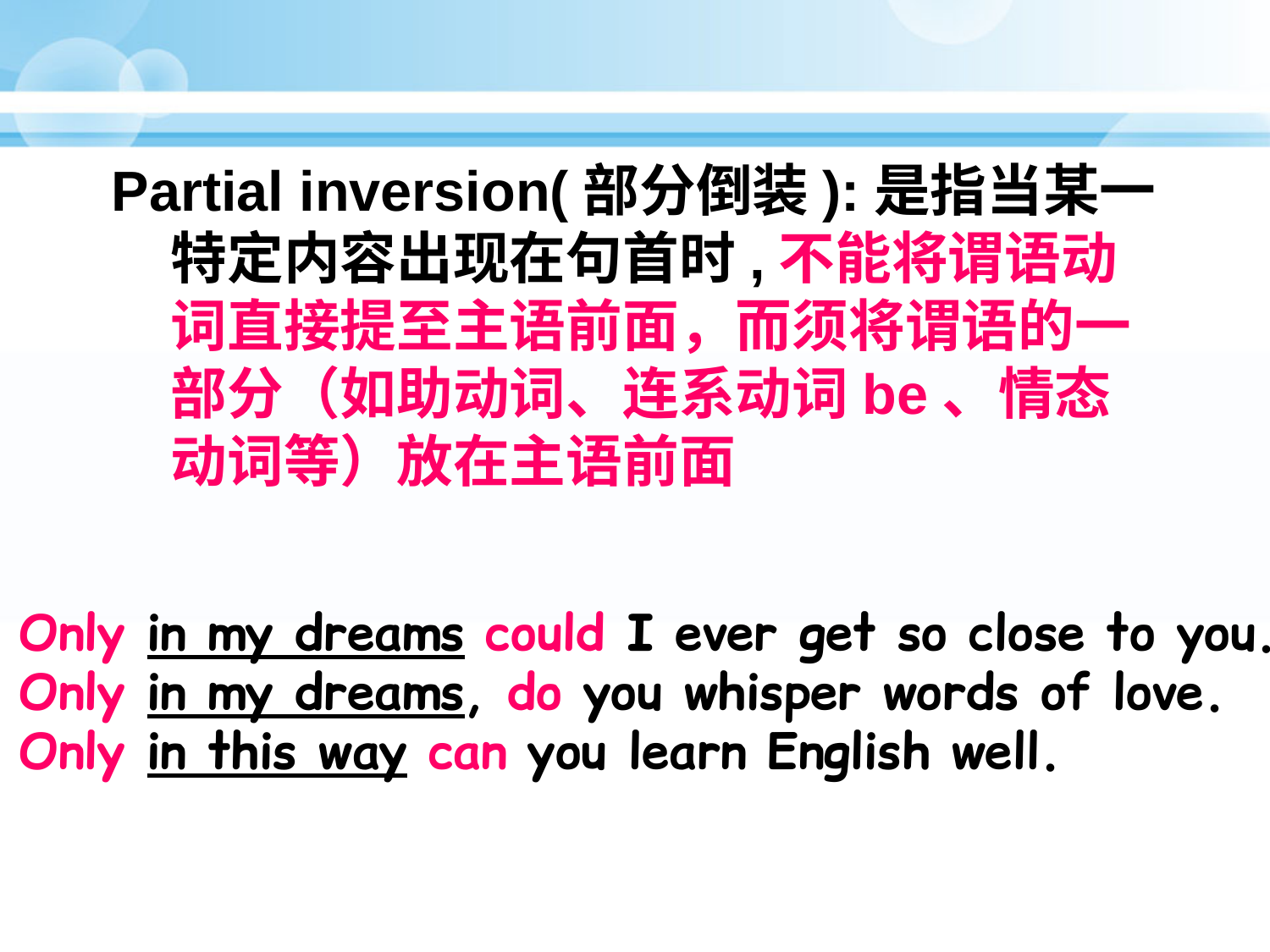

Partial inversion(部分倒装):是指当某一特定内容出现在句首时,不能将谓语动词直接提至主语前面，而须将谓语的一部分（如助动词、连系动词be、情态动词等）放在主语前面
Only in my dreams could I ever get so close to you.
Only in my dreams, do you whisper words of love.
Only in this way can you learn English well.